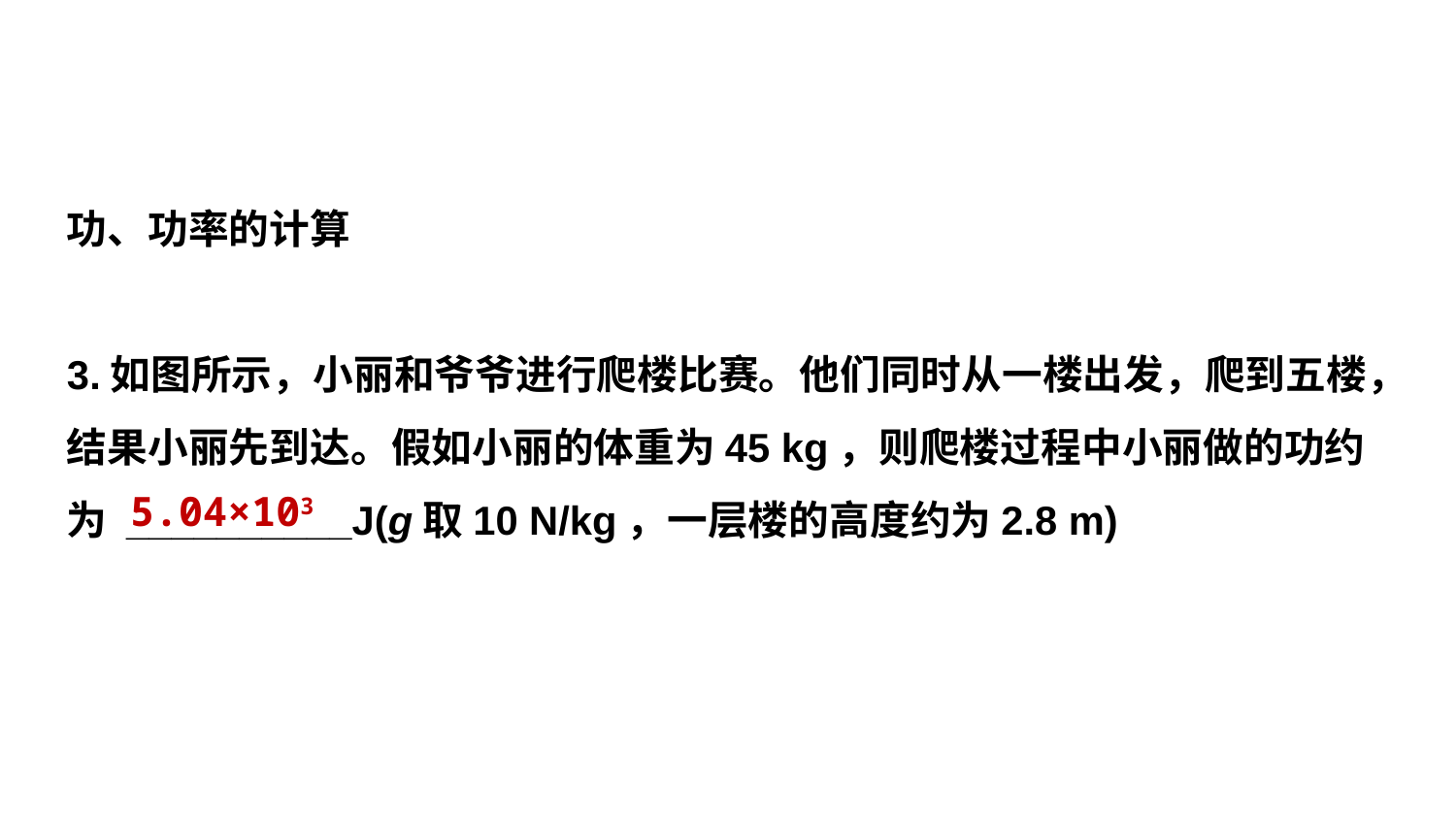

功、功率的计算

3.如图所示，小丽和爷爷进行爬楼比赛。他们同时从一楼出发，爬到五楼，
结果小丽先到达。假如小丽的体重为45 kg，则爬楼过程中小丽做的功约
为 __________J(g取10 N/kg，一层楼的高度约为2.8 m)
5.04×103